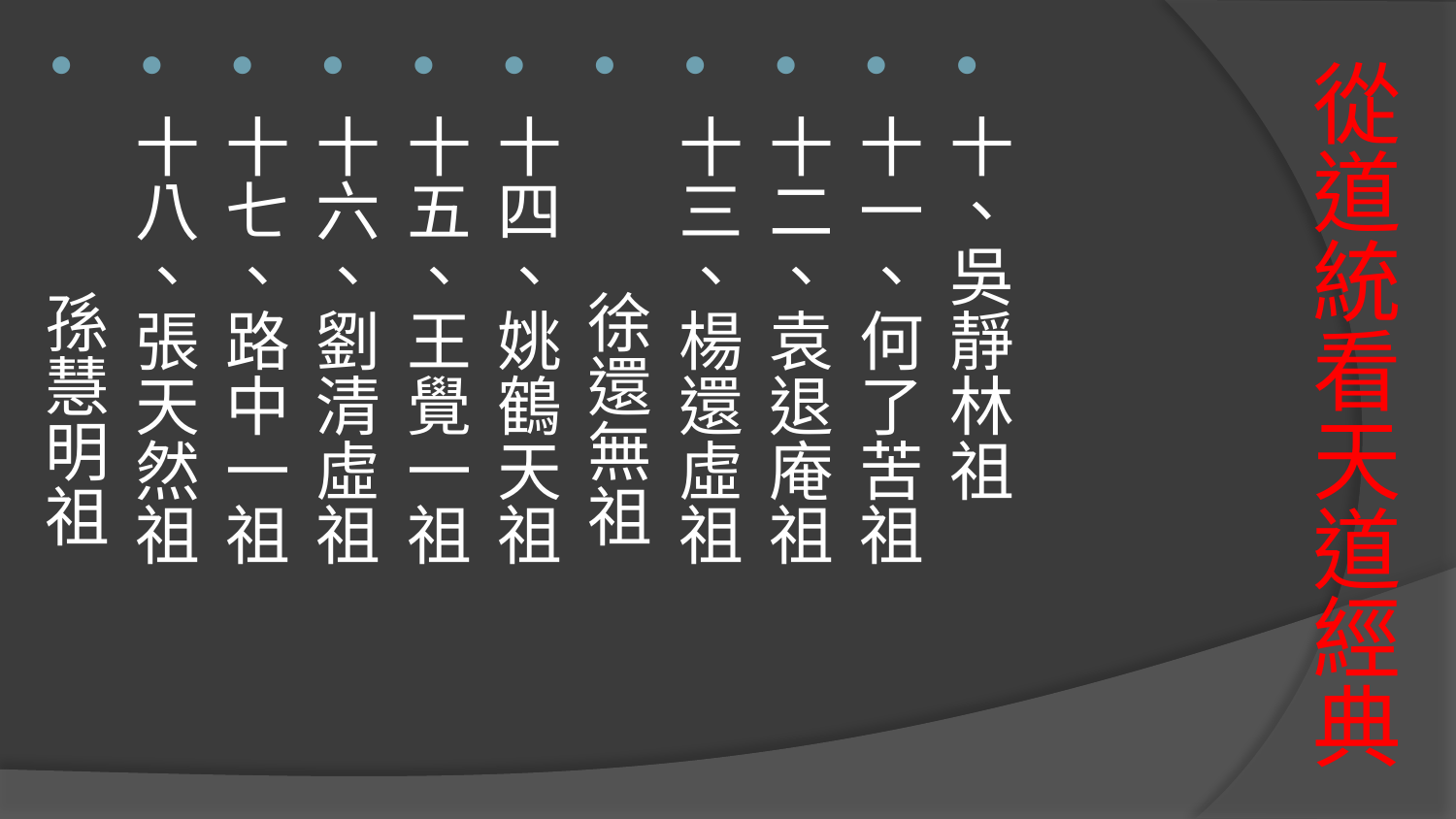

十、吳靜林祖
十一、何了苦祖
十二、袁退庵祖
十三、楊還虛祖
           徐還無祖
十四、姚鶴天祖
十五、王覺一祖
十六、劉清虛祖
十七、路中一祖
十八、張天然祖
           孫慧明祖
# 從道統看天道經典